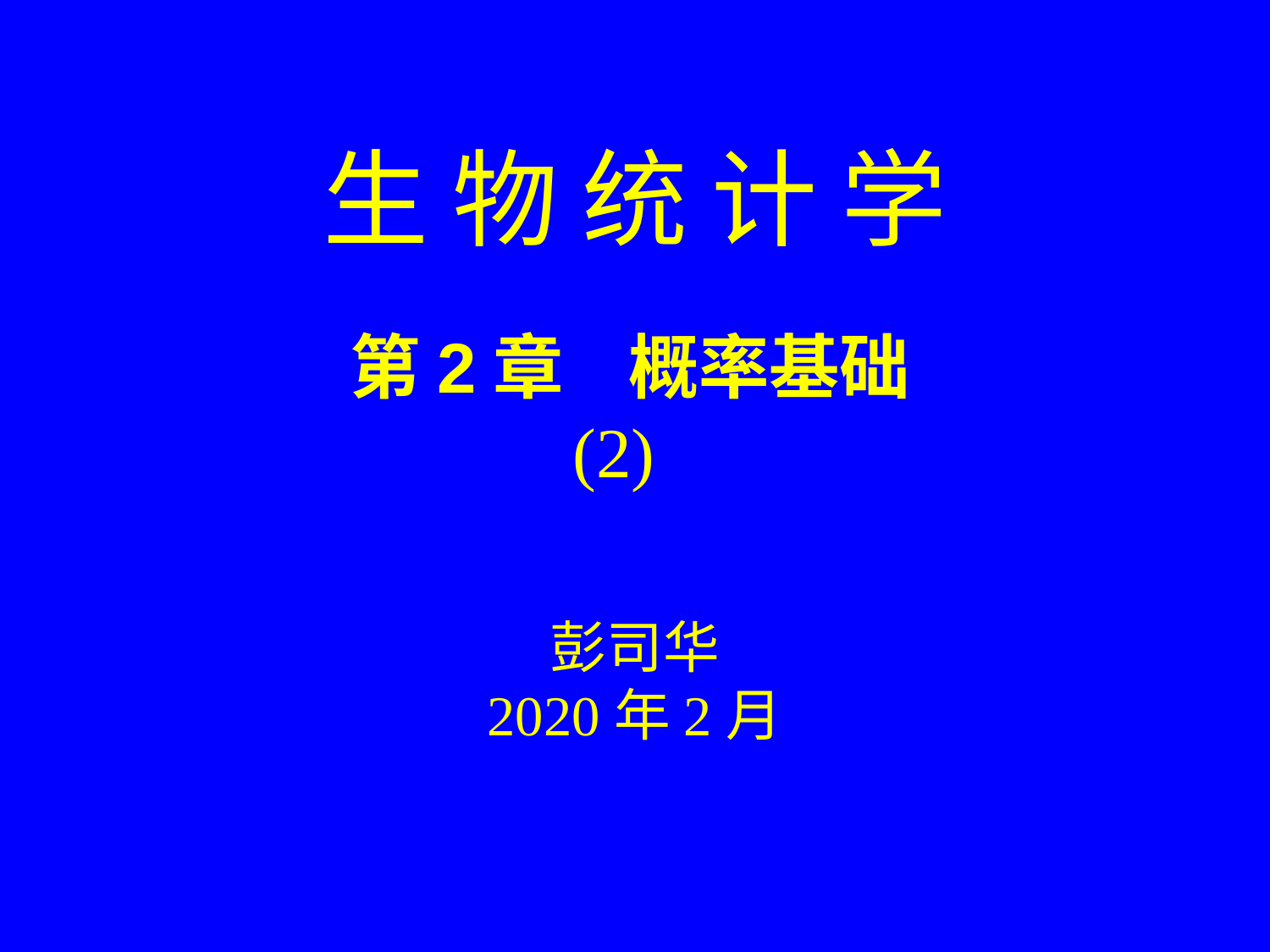

生 物 统 计 学
# 第2章    概率基础 (2)

彭司华
2020年2月